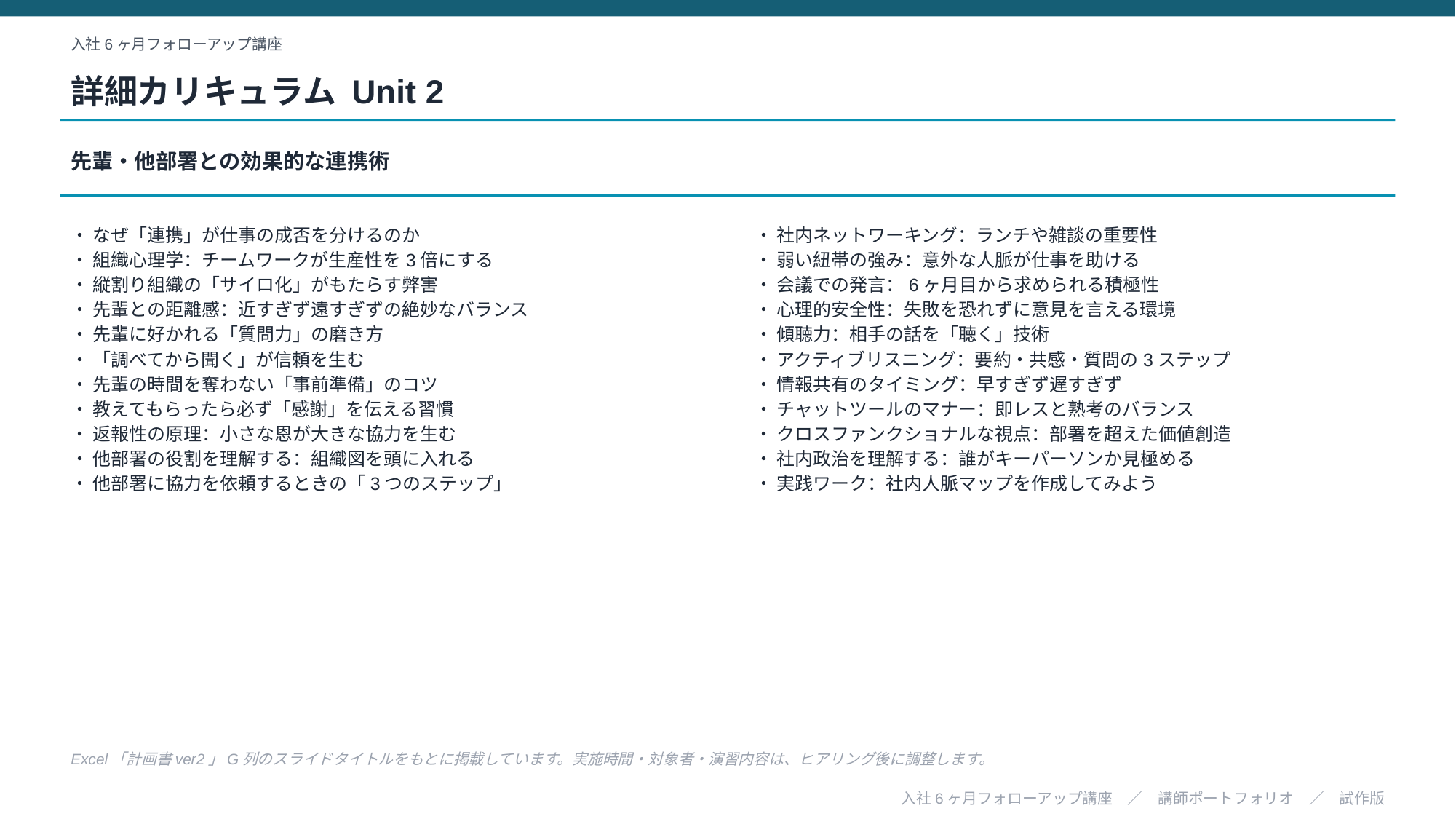

入社6ヶ月フォローアップ講座
詳細カリキュラム Unit 2

先輩・他部署との効果的な連携術

・ なぜ「連携」が仕事の成否を分けるのか
・ 組織心理学：チームワークが生産性を3倍にする
・ 縦割り組織の「サイロ化」がもたらす弊害
・ 先輩との距離感：近すぎず遠すぎずの絶妙なバランス
・ 先輩に好かれる「質問力」の磨き方
・ 「調べてから聞く」が信頼を生む
・ 先輩の時間を奪わない「事前準備」のコツ
・ 教えてもらったら必ず「感謝」を伝える習慣
・ 返報性の原理：小さな恩が大きな協力を生む
・ 他部署の役割を理解する：組織図を頭に入れる
・ 他部署に協力を依頼するときの「3つのステップ」
・ 社内ネットワーキング：ランチや雑談の重要性
・ 弱い紐帯の強み：意外な人脈が仕事を助ける
・ 会議での発言：6ヶ月目から求められる積極性
・ 心理的安全性：失敗を恐れずに意見を言える環境
・ 傾聴力：相手の話を「聴く」技術
・ アクティブリスニング：要約・共感・質問の3ステップ
・ 情報共有のタイミング：早すぎず遅すぎず
・ チャットツールのマナー：即レスと熟考のバランス
・ クロスファンクショナルな視点：部署を超えた価値創造
・ 社内政治を理解する：誰がキーパーソンか見極める
・ 実践ワーク：社内人脈マップを作成してみよう
Excel「計画書ver2」G列のスライドタイトルをもとに掲載しています。実施時間・対象者・演習内容は、ヒアリング後に調整します。
入社6ヶ月フォローアップ講座　／　講師ポートフォリオ　／　試作版